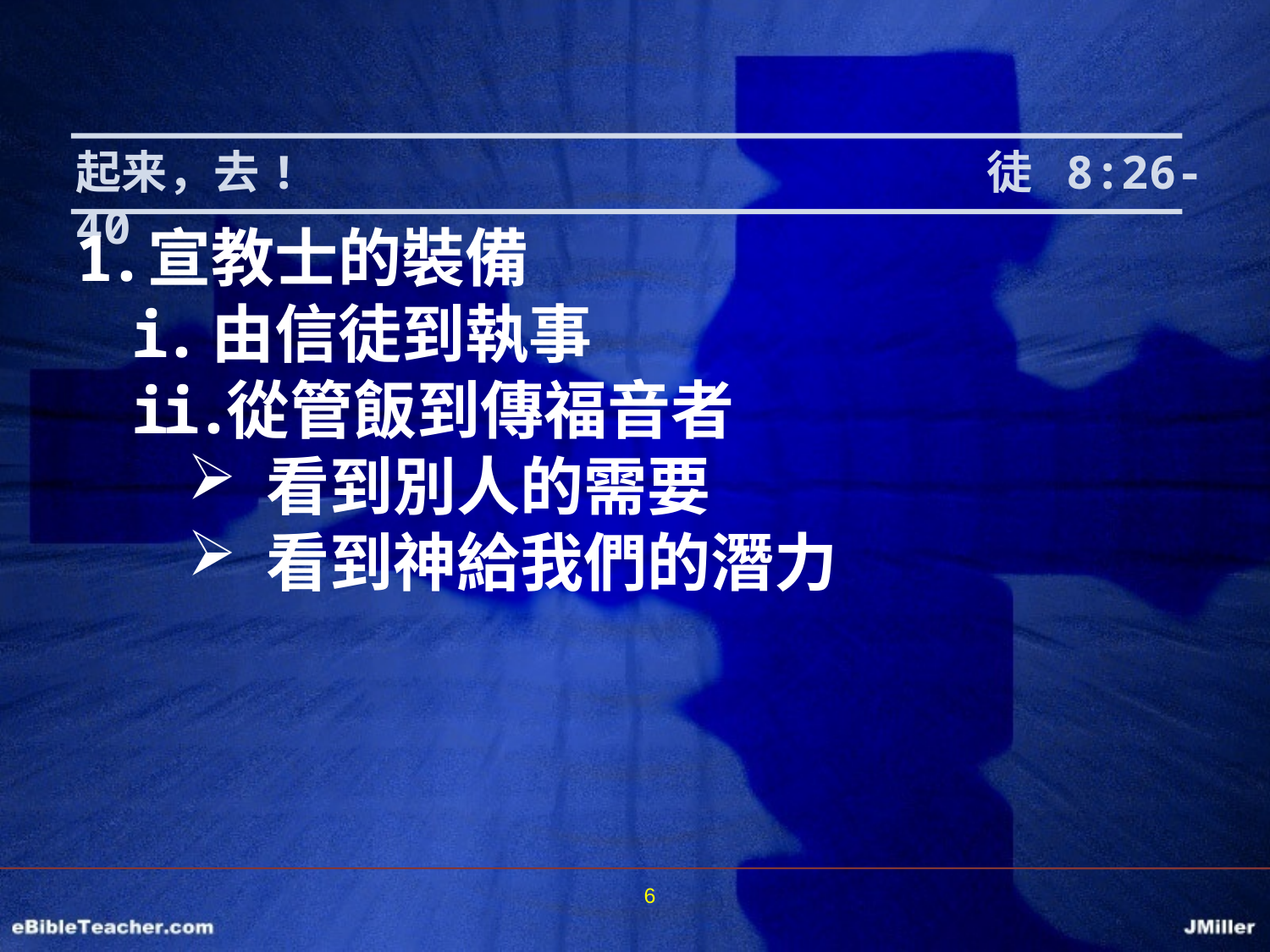

起来，去!					     徒 8:26-40
宣教士的裝備
由信徒到執事
從管飯到傳福音者
看到別人的需要
看到神給我們的潛力